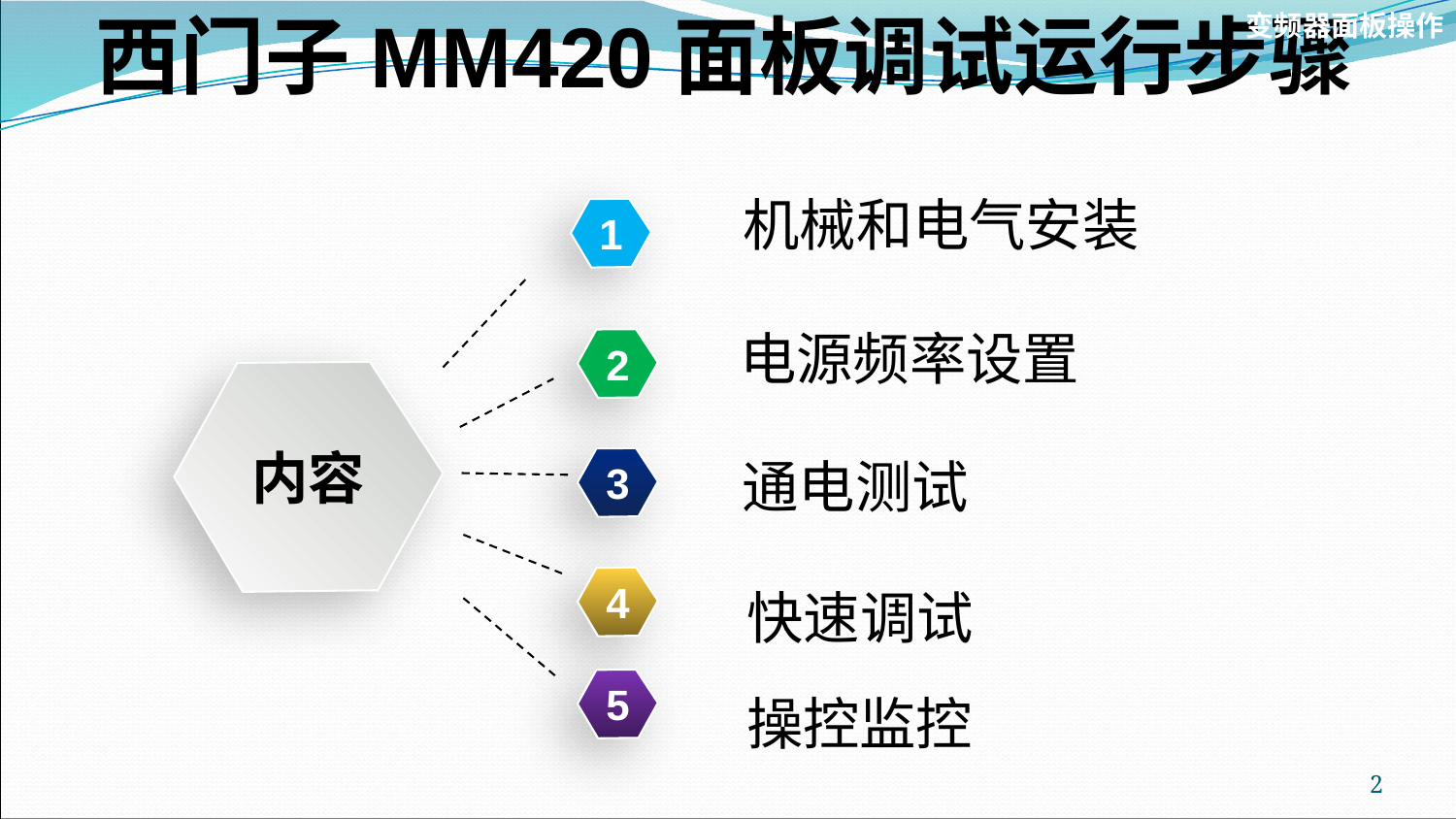

变频器面板操作
# 西门子MM420面板调试运行步骤
机械和电气安装
1
电源频率设置
2
内容
通电测试
3
4
快速调试
5
操控监控
2